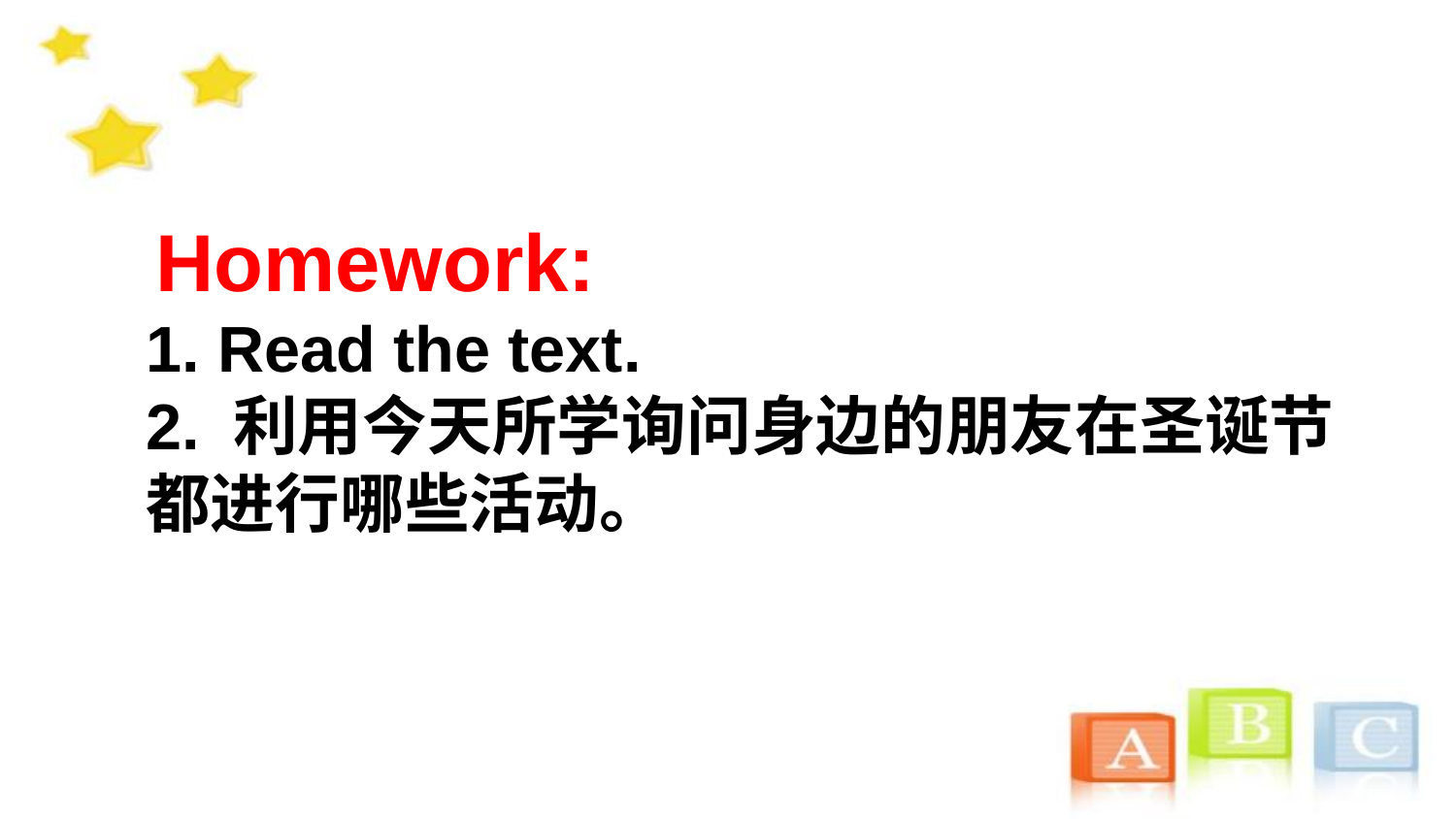

Homework:
1. Read the text.
2. 利用今天所学询问身边的朋友在圣诞节
都进行哪些活动。